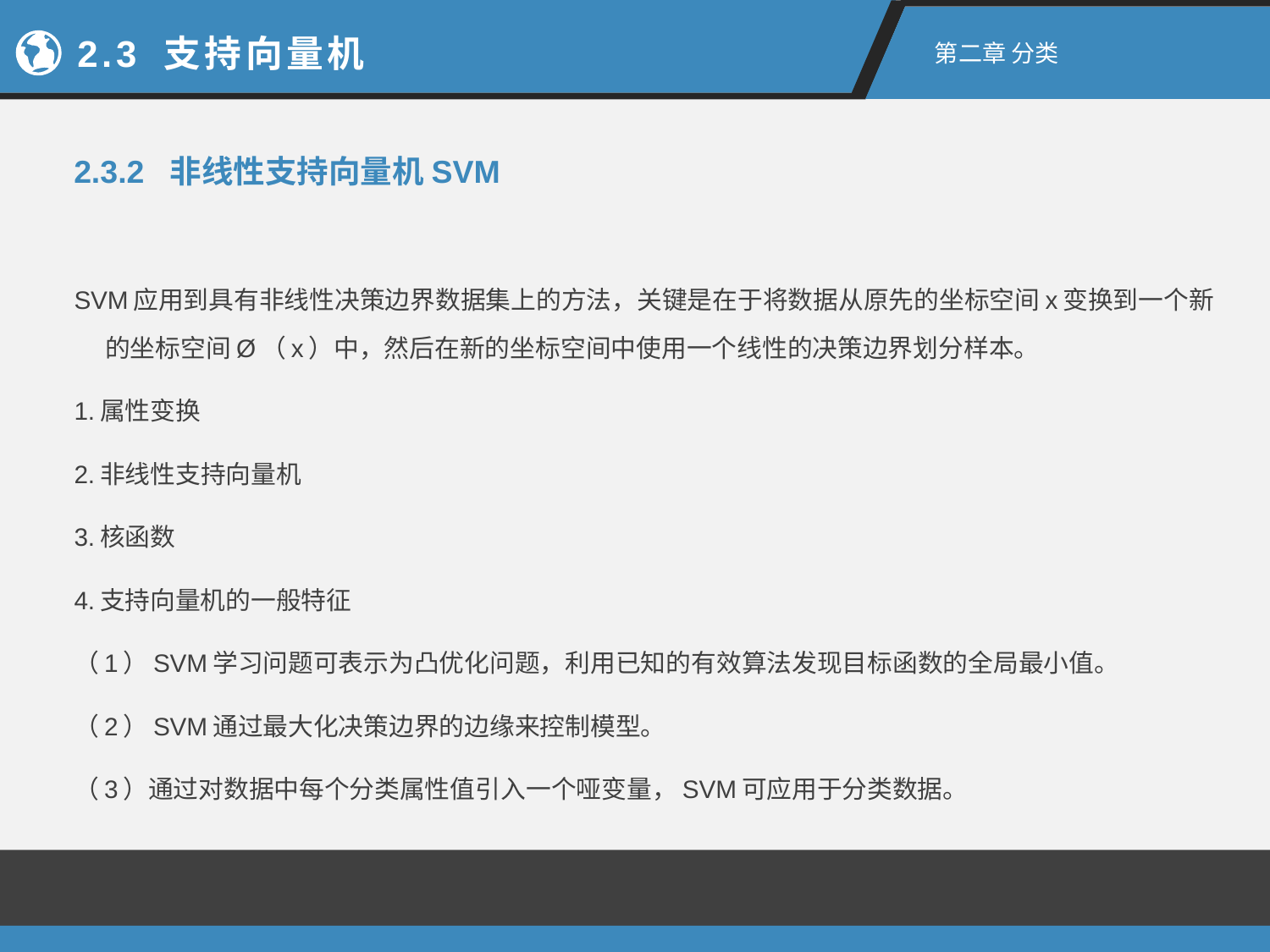

2.3 支持向量机

第二章 分类
2.3.2  非线性支持向量机SVM
SVM应用到具有非线性决策边界数据集上的方法，关键是在于将数据从原先的坐标空间x变换到一个新的坐标空间Ø（x）中，然后在新的坐标空间中使用一个线性的决策边界划分样本。
1.属性变换
2.非线性支持向量机
3.核函数
4.支持向量机的一般特征
（1）SVM学习问题可表示为凸优化问题，利用已知的有效算法发现目标函数的全局最小值。
（2）SVM通过最大化决策边界的边缘来控制模型。
（3）通过对数据中每个分类属性值引入一个哑变量，SVM可应用于分类数据。